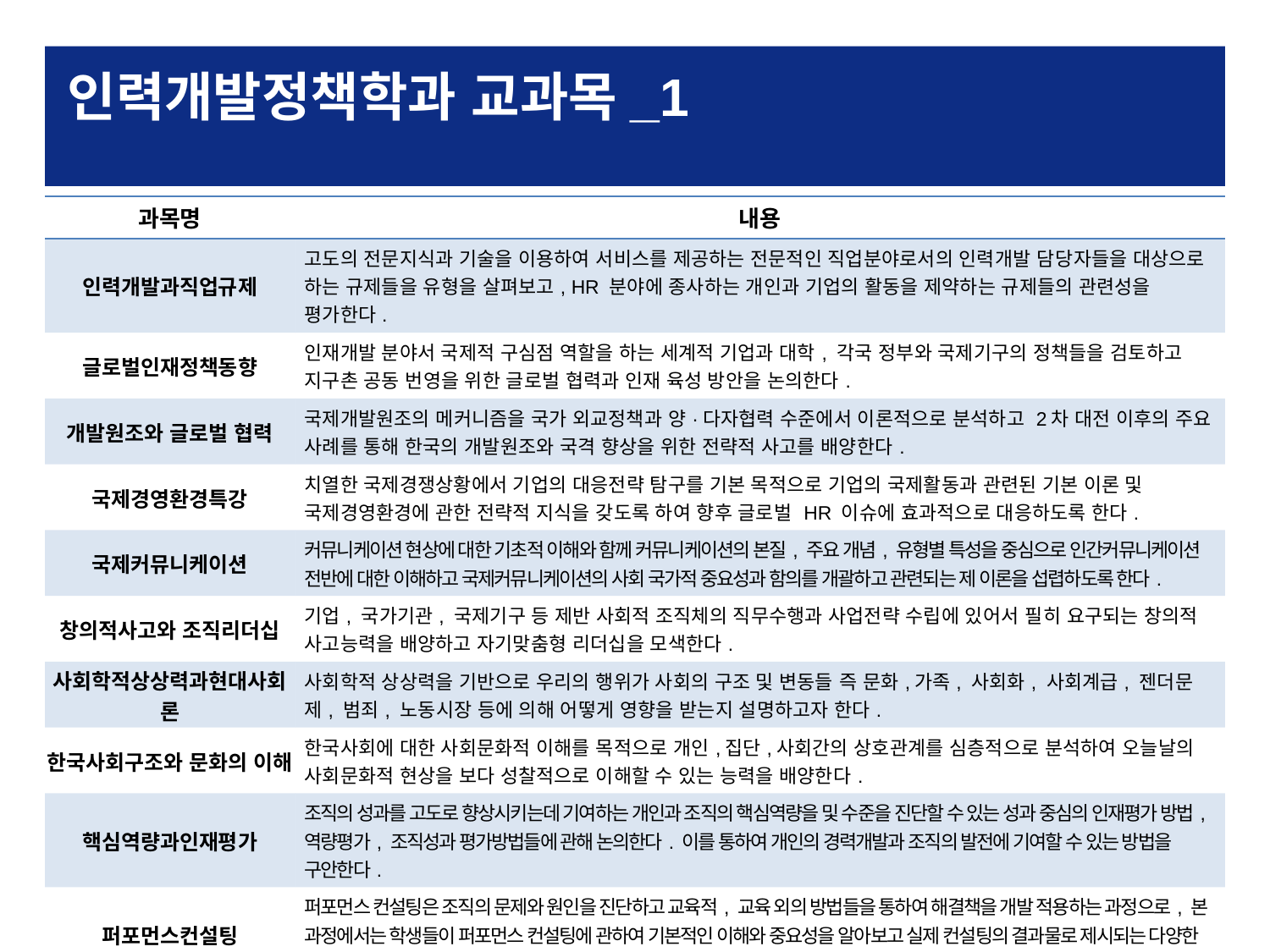

인력개발정책학과 교과목_1
| 과목명 | 내용 |
| --- | --- |
| 인력개발과직업규제 | 고도의 전문지식과 기술을 이용하여 서비스를 제공하는 전문적인 직업분야로서의 인력개발 담당자들을 대상으로 하는 규제들을 유형을 살펴보고, HR 분야에 종사하는 개인과 기업의 활동을 제약하는 규제들의 관련성을 평가한다. |
| 글로벌인재정책동향 | 인재개발 분야서 국제적 구심점 역할을 하는 세계적 기업과 대학, 각국 정부와 국제기구의 정책들을 검토하고 지구촌 공동 번영을 위한 글로벌 협력과 인재 육성 방안을 논의한다. |
| 개발원조와 글로벌 협력 | 국제개발원조의 메커니즘을 국가 외교정책과 양·다자협력 수준에서 이론적으로 분석하고 2차 대전 이후의 주요 사례를 통해 한국의 개발원조와 국격 향상을 위한 전략적 사고를 배양한다. |
| 국제경영환경특강 | 치열한 국제경쟁상황에서 기업의 대응전략 탐구를 기본 목적으로 기업의 국제활동과 관련된 기본 이론 및 국제경영환경에 관한 전략적 지식을 갖도록 하여 향후 글로벌 HR 이슈에 효과적으로 대응하도록 한다. |
| 국제커뮤니케이션 | 커뮤니케이션 현상에 대한 기초적 이해와 함께 커뮤니케이션의 본질, 주요 개념, 유형별 특성을 중심으로 인간커뮤니케이션 전반에 대한 이해하고 국제커뮤니케이션의 사회 국가적 중요성과 함의를 개괄하고 관련되는 제 이론을 섭렵하도록 한다. |
| 창의적사고와 조직리더십 | 기업, 국가기관, 국제기구 등 제반 사회적 조직체의 직무수행과 사업전략 수립에 있어서 필히 요구되는 창의적 사고능력을 배양하고 자기맞춤형 리더십을 모색한다. |
| 사회학적상상력과현대사회론 | 사회학적 상상력을 기반으로 우리의 행위가 사회의 구조 및 변동들 즉 문화,가족, 사회화, 사회계급, 젠더문제, 범죄, 노동시장 등에 의해 어떻게 영향을 받는지 설명하고자 한다. |
| 한국사회구조와 문화의 이해 | 한국사회에 대한 사회문화적 이해를 목적으로 개인,집단,사회간의 상호관계를 심층적으로 분석하여 오늘날의 사회문화적 현상을 보다 성찰적으로 이해할 수 있는 능력을 배양한다. |
| 핵심역량과인재평가 | 조직의 성과를 고도로 향상시키는데 기여하는 개인과 조직의 핵심역량을 및 수준을 진단할 수 있는 성과 중심의 인재평가 방법, 역량평가, 조직성과 평가방법들에 관해 논의한다. 이를 통하여 개인의 경력개발과 조직의 발전에 기여할 수 있는 방법을 구안한다. |
| 퍼포먼스컨설팅 | 퍼포먼스 컨설팅은 조직의 문제와 원인을 진단하고 교육적, 교육 외의 방법들을 통하여 해결책을 개발 적용하는 과정으로, 본 과정에서는 학생들이 퍼포먼스 컨설팅에 관하여 기본적인 이해와 중요성을 알아보고 실제 컨설팅의 결과물로 제시되는 다양한 전략을 살펴본다. |
| 글로벌 기업과 인재개발 | 본 강좌에서는 세계화의 흐름 속에 영향력과 중요성이 높아지고 있는 글로벌기업들의 경영 이슈들을 글로벌인재정책의 관점에서 살펴보고자 한다. 또한 미래의 지속적인 성장을 위한 중장기적 글로벌인재정책 전략들을 탐색하고 그 방향성에 대하여 다양한 글로벌 기업들의 사례들을 통해 구체적으로 논의한다. |
| HRD리더십 개발 | 리더십 관련 분야들의 이론과 모델, 리더십의 영향력 과정, 행동이론과 상황이론, 동기부여, 권력, 참여, 의사결정, 조직문화 등의 상관관계를 공부한다.나아가 리더십 과정에 대한 이해가 조직의 보상 구조, 조직변화, 경영혁신 등에 어떻게 적용되고 있는 지를 고찰한다. |